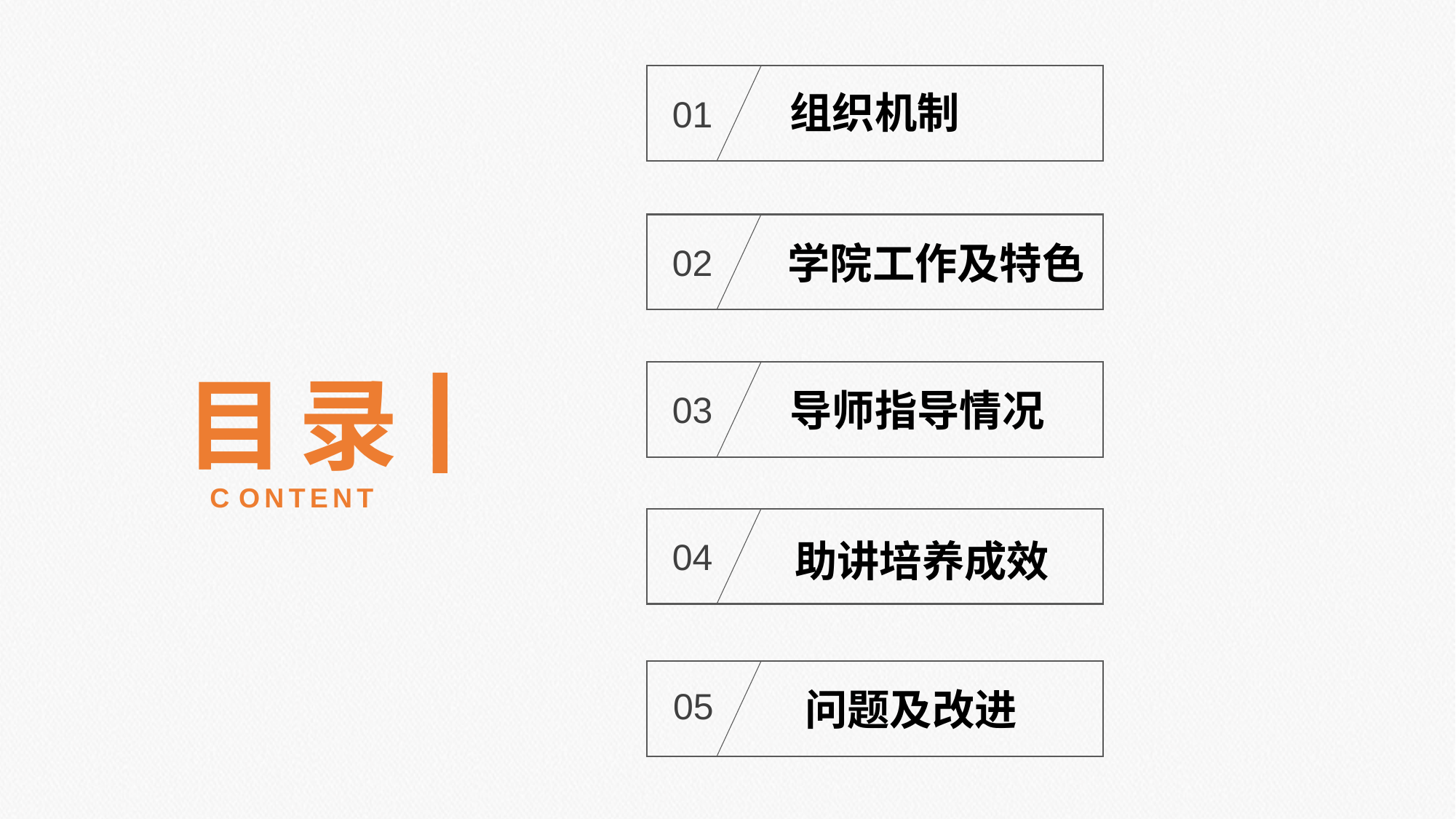

组织机制
01

学院工作及特色
02
目 录
C ONTENT

导师指导情况
03

04
助讲培养成效

05
问题及改进